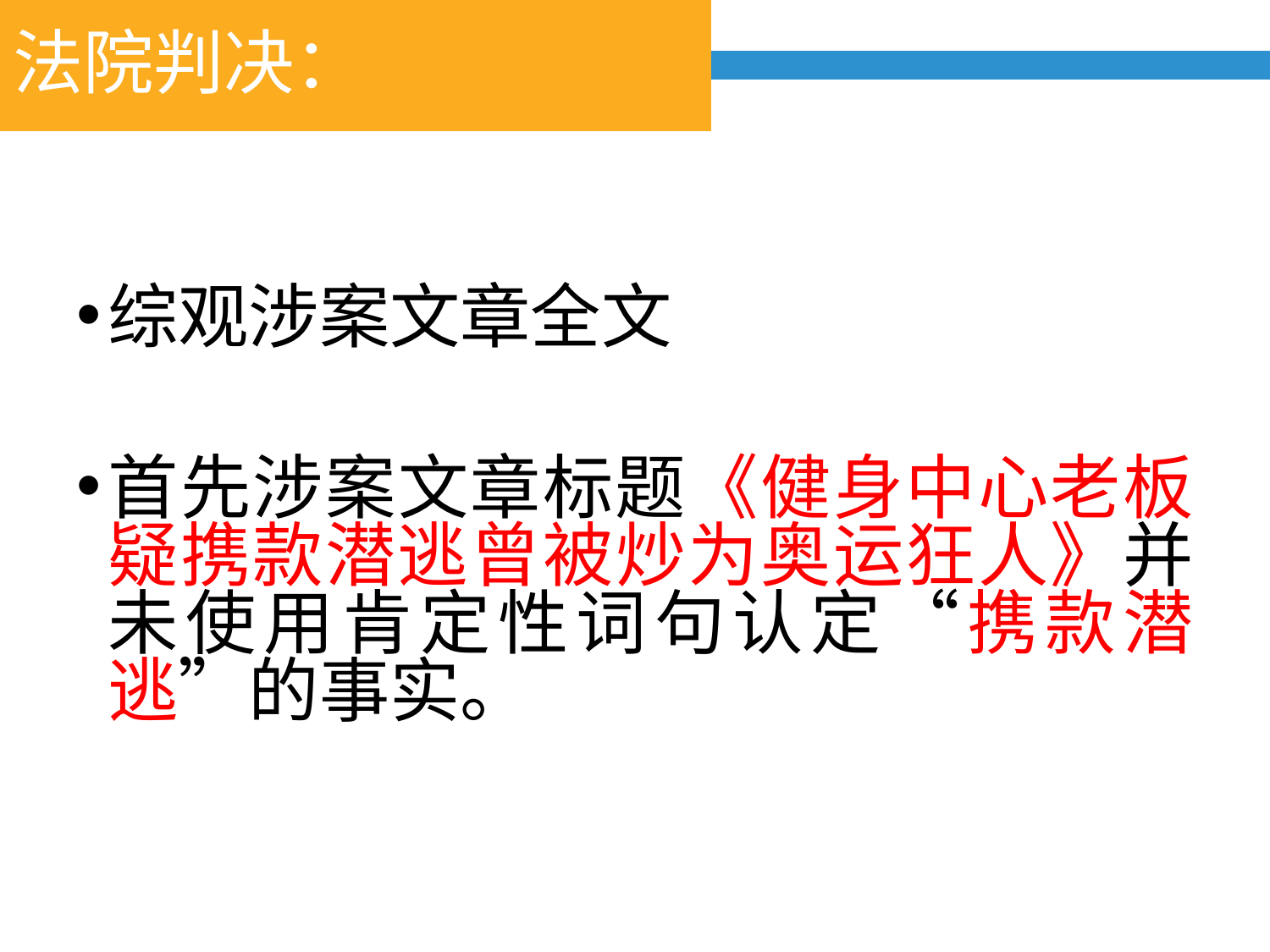

# 法院判决：

综观涉案文章全文

首先涉案文章标题《健身中心老板疑携款潜逃曾被炒为奥运狂人》并未使用肯定性词句认定“携款潜逃”的事实。